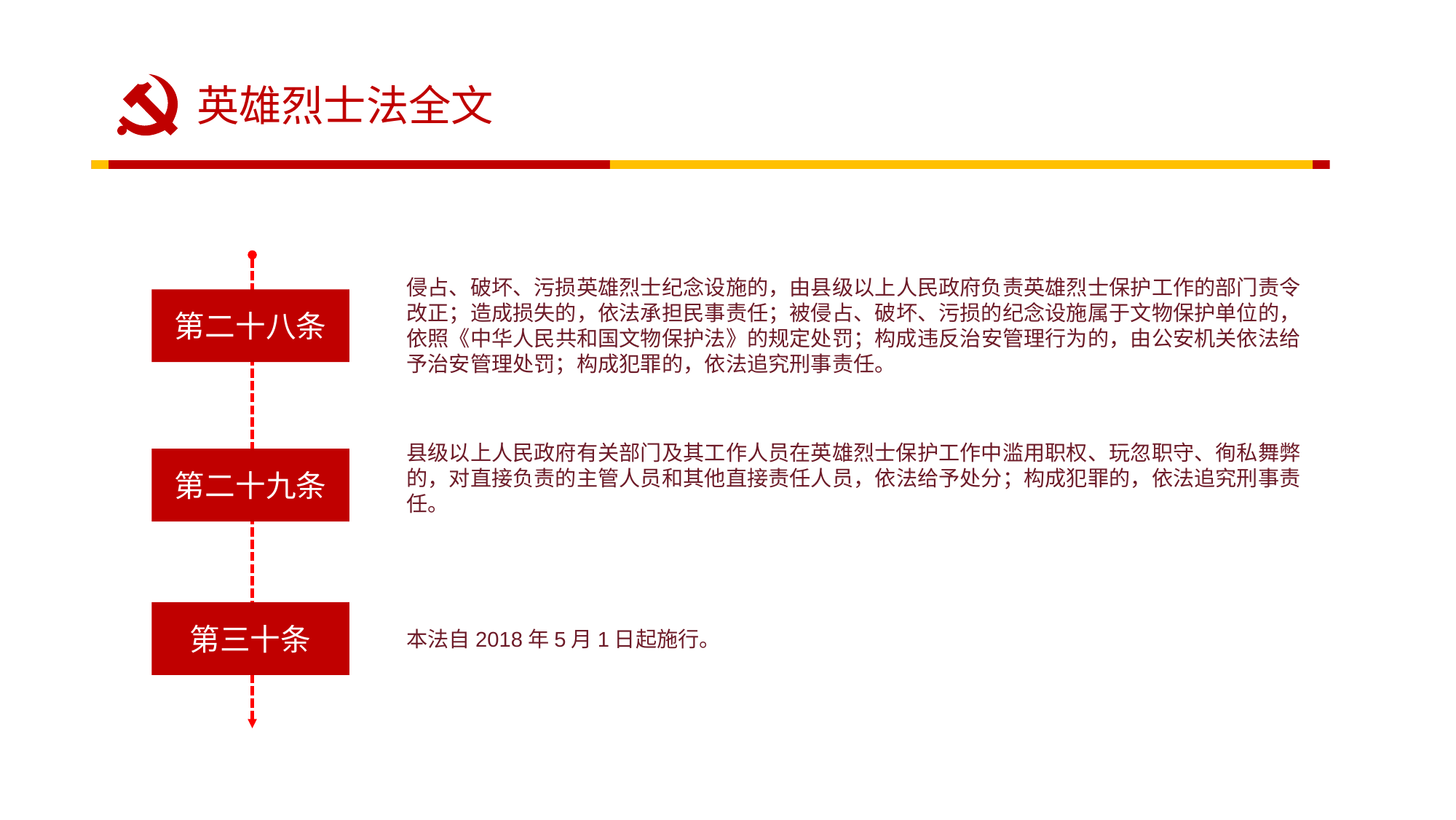

英雄烈士法全文

侵占、破坏、污损英雄烈士纪念设施的，由县级以上人民政府负责英雄烈士保护工作的部门责令改正；造成损失的，依法承担民事责任；被侵占、破坏、污损的纪念设施属于文物保护单位的，依照《中华人民共和国文物保护法》的规定处罚；构成违反治安管理行为的，由公安机关依法给予治安管理处罚；构成犯罪的，依法追究刑事责任。
第二十八条
县级以上人民政府有关部门及其工作人员在英雄烈士保护工作中滥用职权、玩忽职守、徇私舞弊的，对直接负责的主管人员和其他直接责任人员，依法给予处分；构成犯罪的，依法追究刑事责任。
第二十九条
第三十条
本法自2018年5月1日起施行。